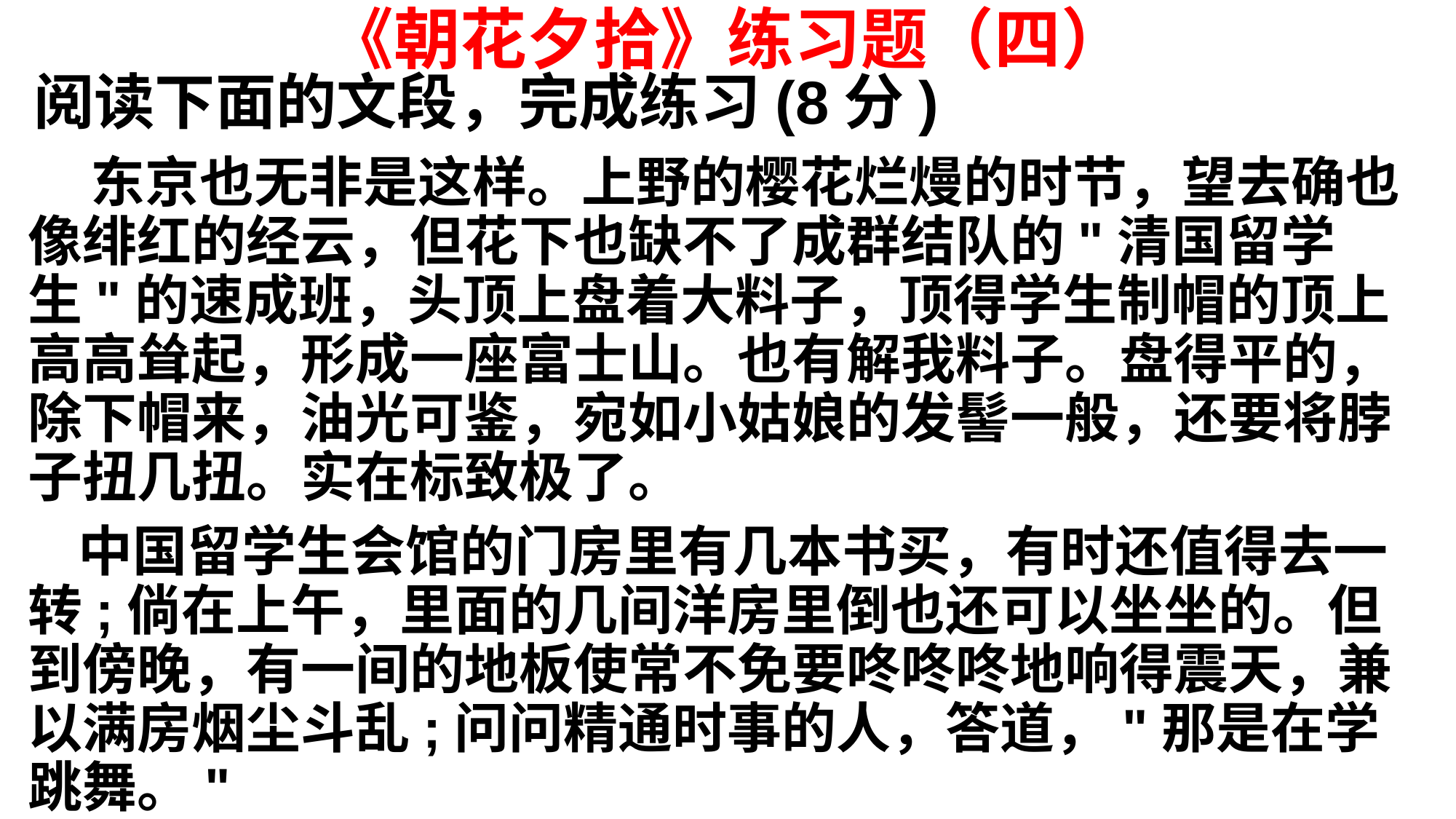

《朝花夕拾》练习题（四）
阅读下面的文段，完成练习(8分)
    东京也无非是这样。上野的樱花烂熳的时节，望去确也像绯红的经云，但花下也缺不了成群结队的"清国留学生"的速成班，头顶上盘着大料子，顶得学生制帽的顶上高高耸起，形成一座富士山。也有解我料子。盘得平的，除下帽来，油光可鉴，宛如小姑娘的发髻一般，还要将脖子扭几扭。实在标致极了。
   中国留学生会馆的门房里有几本书买，有时还值得去一转;倘在上午，里面的几间洋房里倒也还可以坐坐的。但到傍晚，有一间的地板使常不免要咚咚咚地响得震天，兼以满房烟尘斗乱;问问精通时事的人，答道，"那是在学跳舞。"